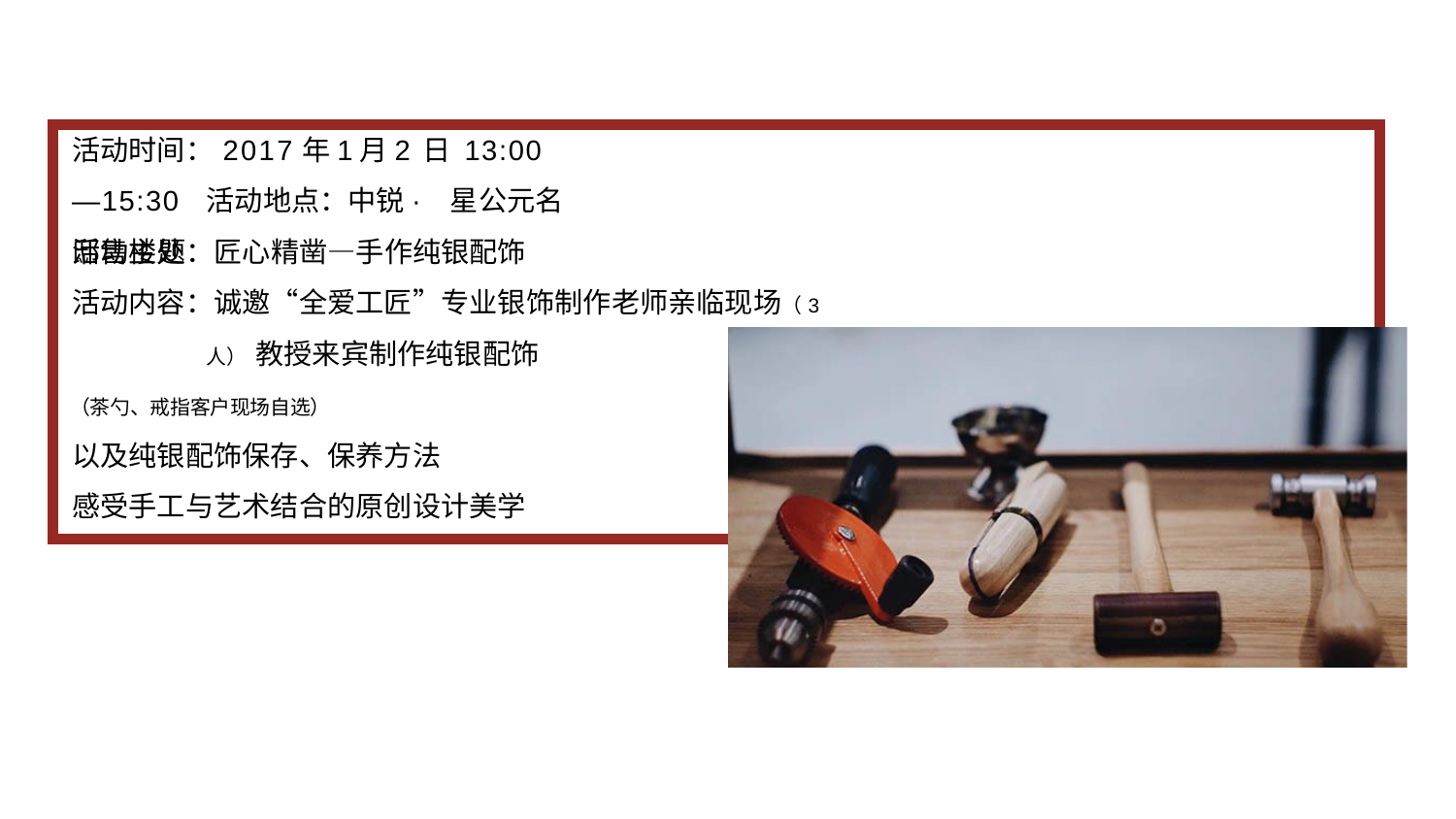

# 活动时间：2017年1月2日 13:00—15:30  活动地点：中锐·星公元名邸售楼处

活动主题：匠心精凿—手作纯银配饰
活动内容：诚邀“全爱工匠”专业银饰制作老师亲临现场（3人）  教授来宾制作纯银配饰
（茶勺、戒指客户现场自选）
以及纯银配饰保存、保养方法
感受手工与艺术结合的原创设计美学